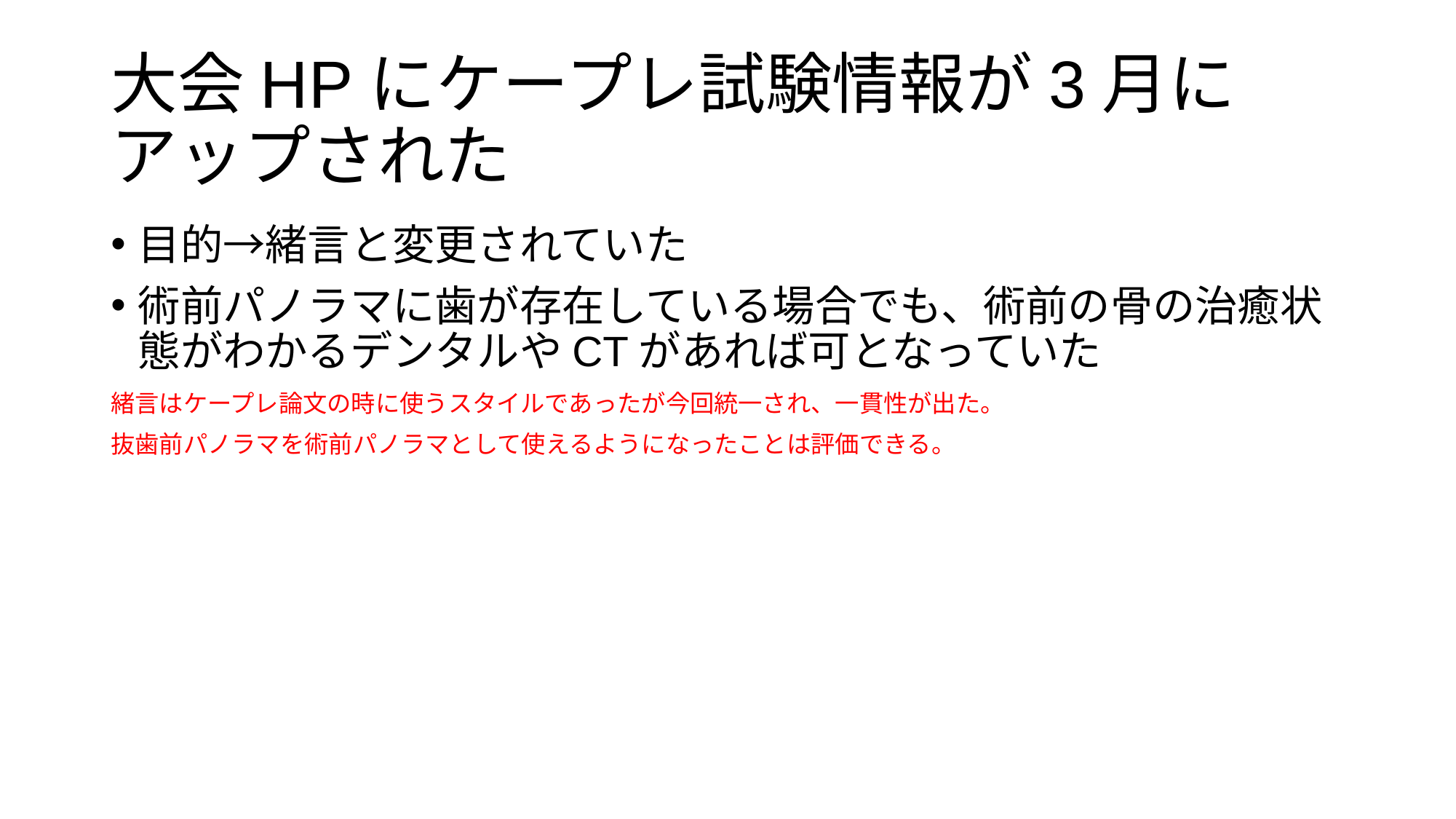

# 大会HPにケープレ試験情報が3月にアップされた
目的→緒言と変更されていた
術前パノラマに歯が存在している場合でも、術前の骨の治癒状態がわかるデンタルやCTがあれば可となっていた
緒言はケープレ論文の時に使うスタイルであったが今回統一され、一貫性が出た。
抜歯前パノラマを術前パノラマとして使えるようになったことは評価できる。